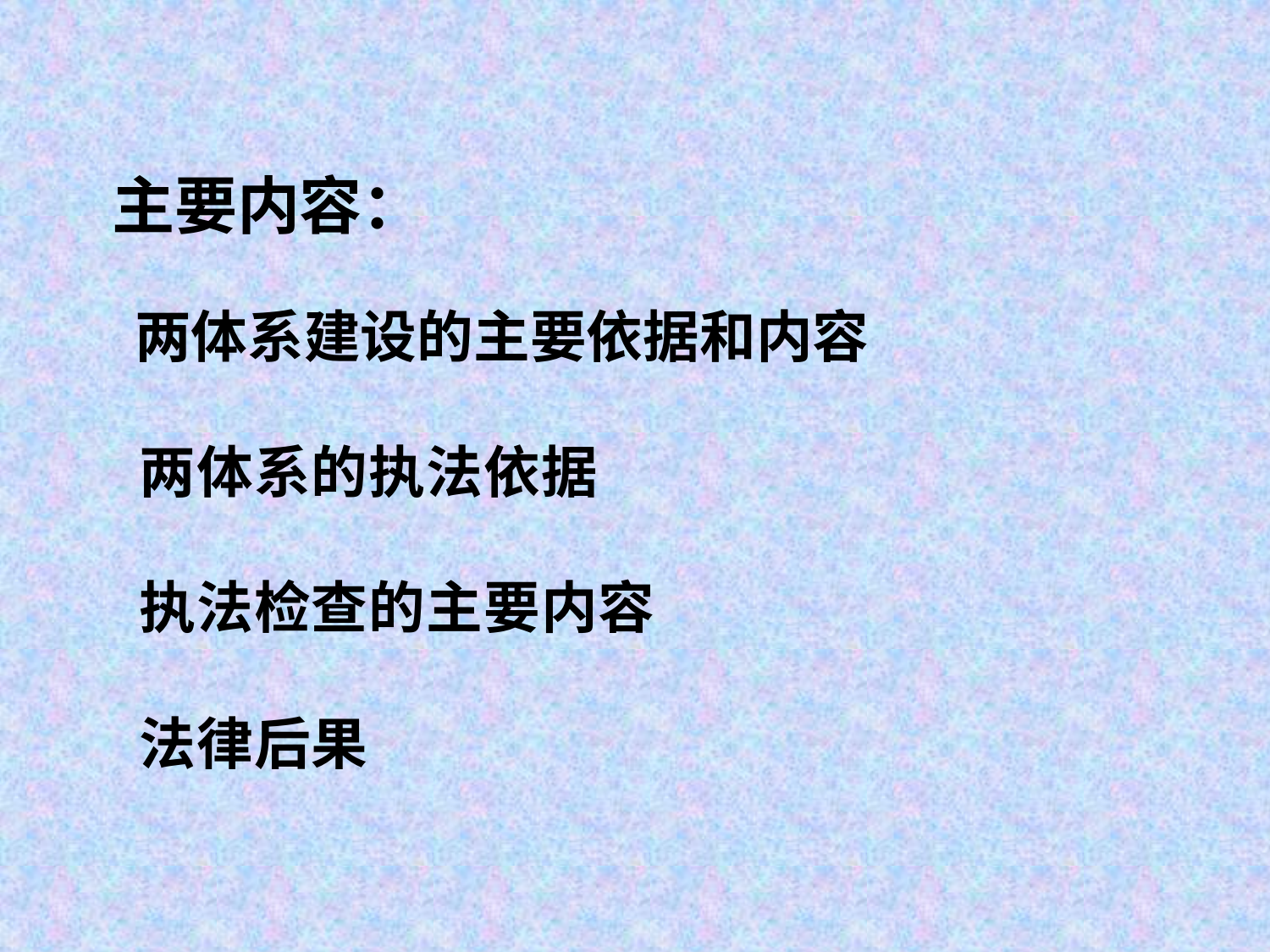

# 主要内容： 两体系建设的主要依据和内容 两体系的执法依据 执法检查的主要内容 法律后果